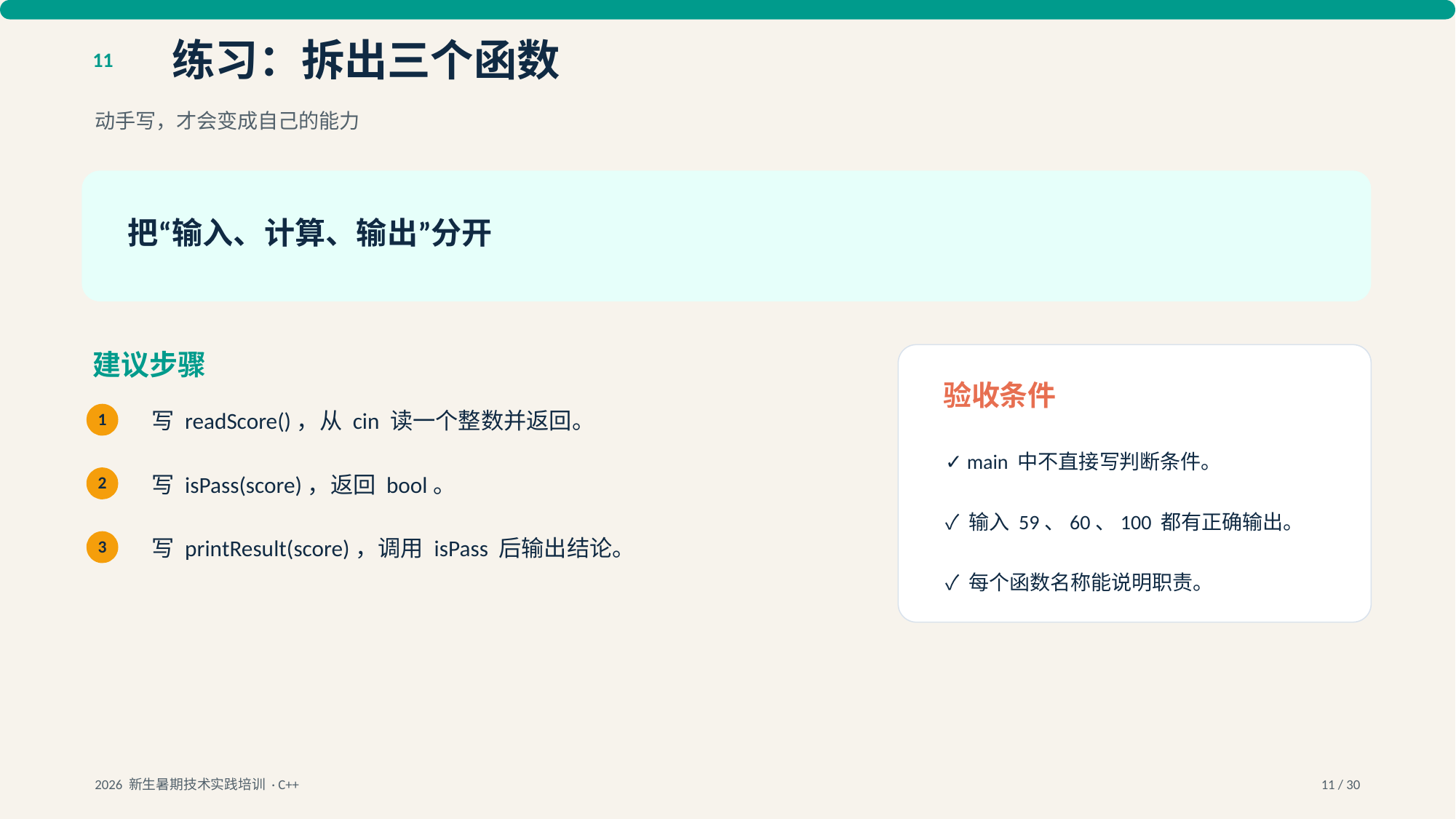

练习：拆出三个函数
11
动手写，才会变成自己的能力

把“输入、计算、输出”分开
建议步骤

验收条件
写 readScore()，从 cin 读一个整数并返回。

1
✓ main 中不直接写判断条件。
写 isPass(score)，返回 bool。

2
✓ 输入 59、60、100 都有正确输出。
写 printResult(score)，调用 isPass 后输出结论。

3
✓ 每个函数名称能说明职责。
2026 新生暑期技术实践培训 · C++
11 / 30